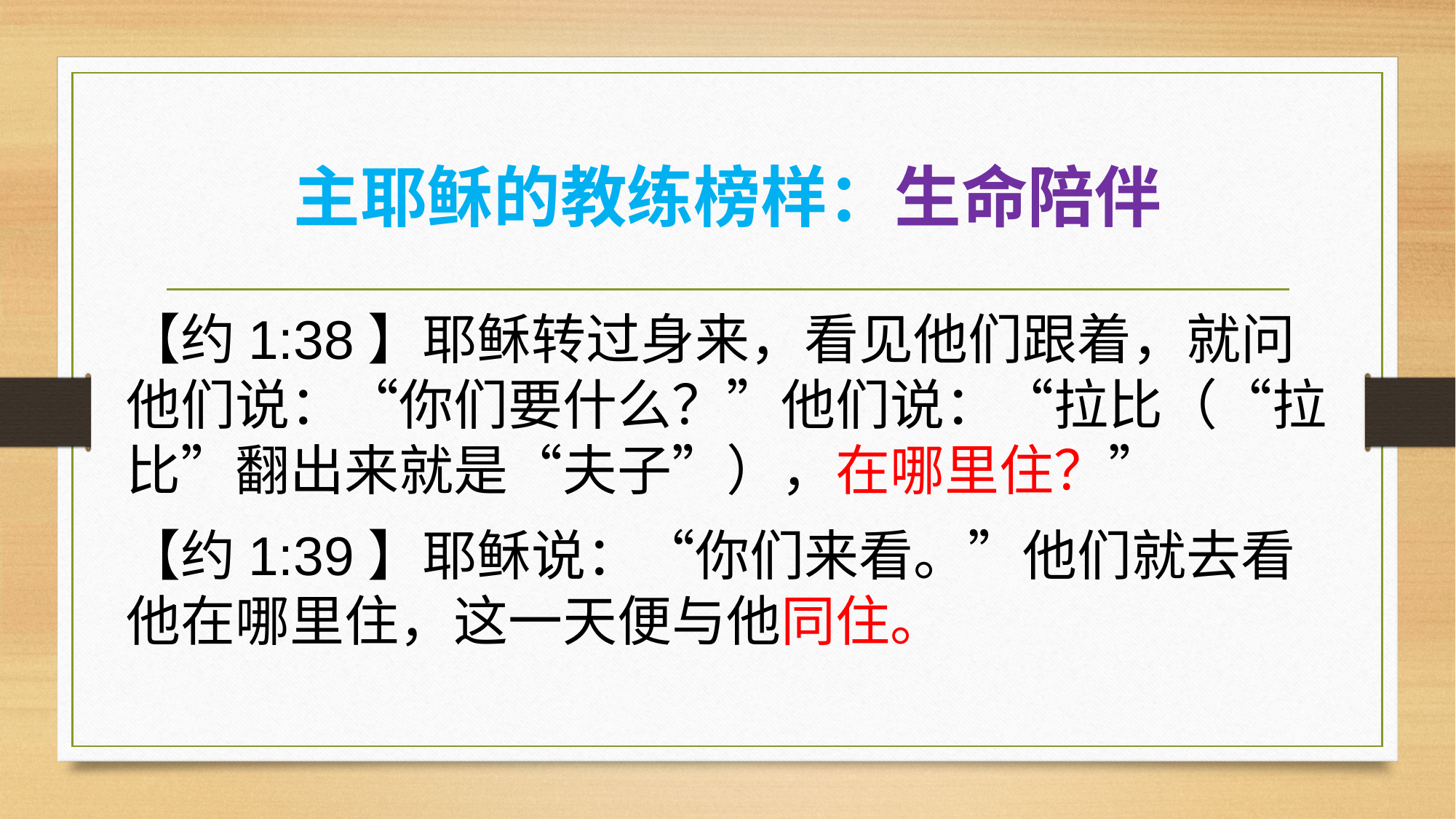

# 主耶稣的教练榜样：生命陪伴
【约1:38】耶稣转过身来，看见他们跟着，就问他们说：“你们要什么？”他们说：“拉比（“拉比”翻出来就是“夫子”），在哪里住？”
【约1:39】耶稣说：“你们来看。”他们就去看他在哪里住，这一天便与他同住。